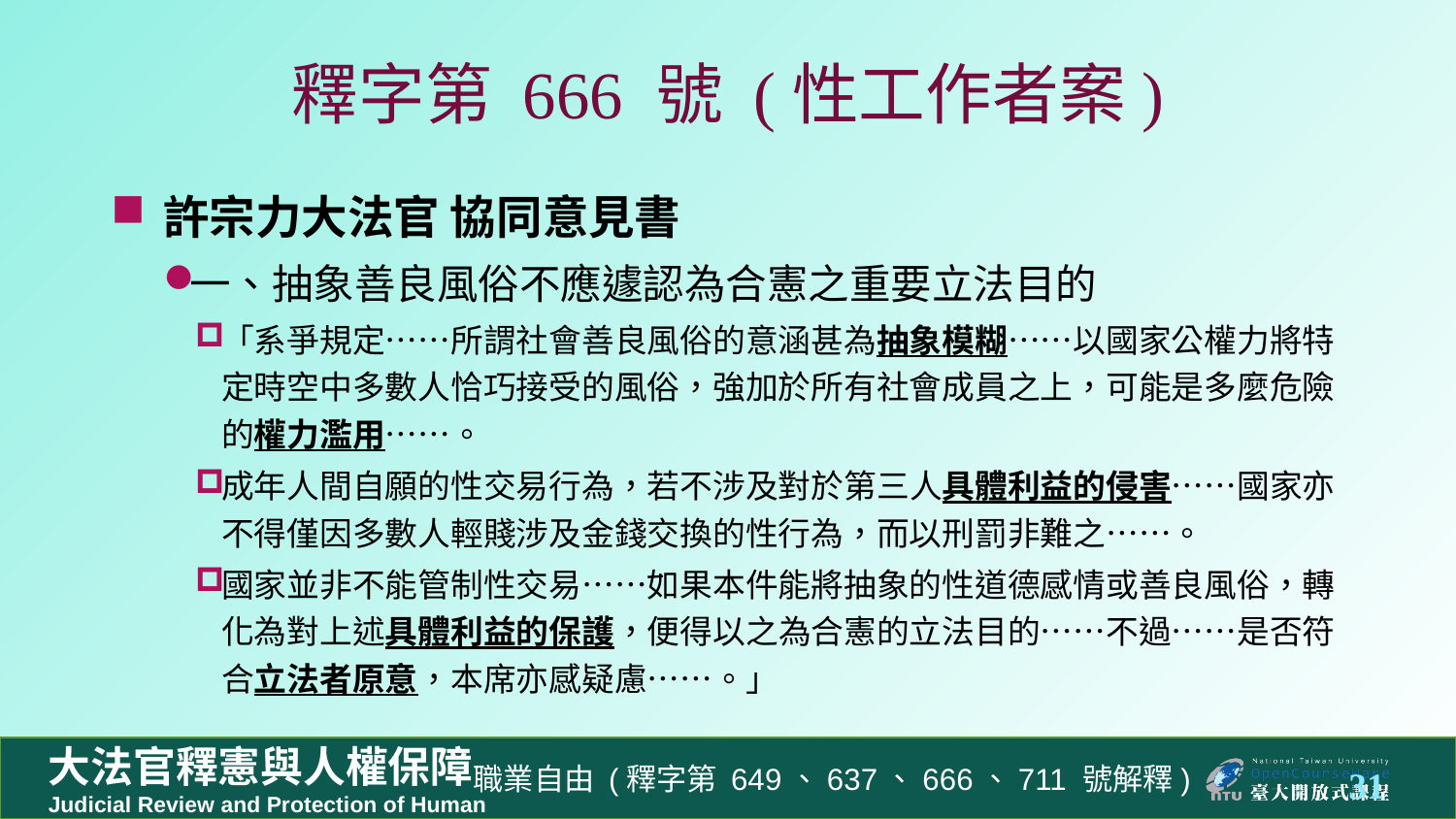

# 釋字第 666 號 (性工作者案)
許宗力大法官 協同意見書
一、抽象善良風俗不應遽認為合憲之重要立法目的
「系爭規定……所謂社會善良風俗的意涵甚為抽象模糊……以國家公權力將特定時空中多數人恰巧接受的風俗，強加於所有社會成員之上，可能是多麼危險的權力濫用……。
成年人間自願的性交易行為，若不涉及對於第三人具體利益的侵害……國家亦不得僅因多數人輕賤涉及金錢交換的性行為，而以刑罰非難之……。
國家並非不能管制性交易……如果本件能將抽象的性道德感情或善良風俗，轉化為對上述具體利益的保護，便得以之為合憲的立法目的……不過……是否符合立法者原意，本席亦感疑慮……。」